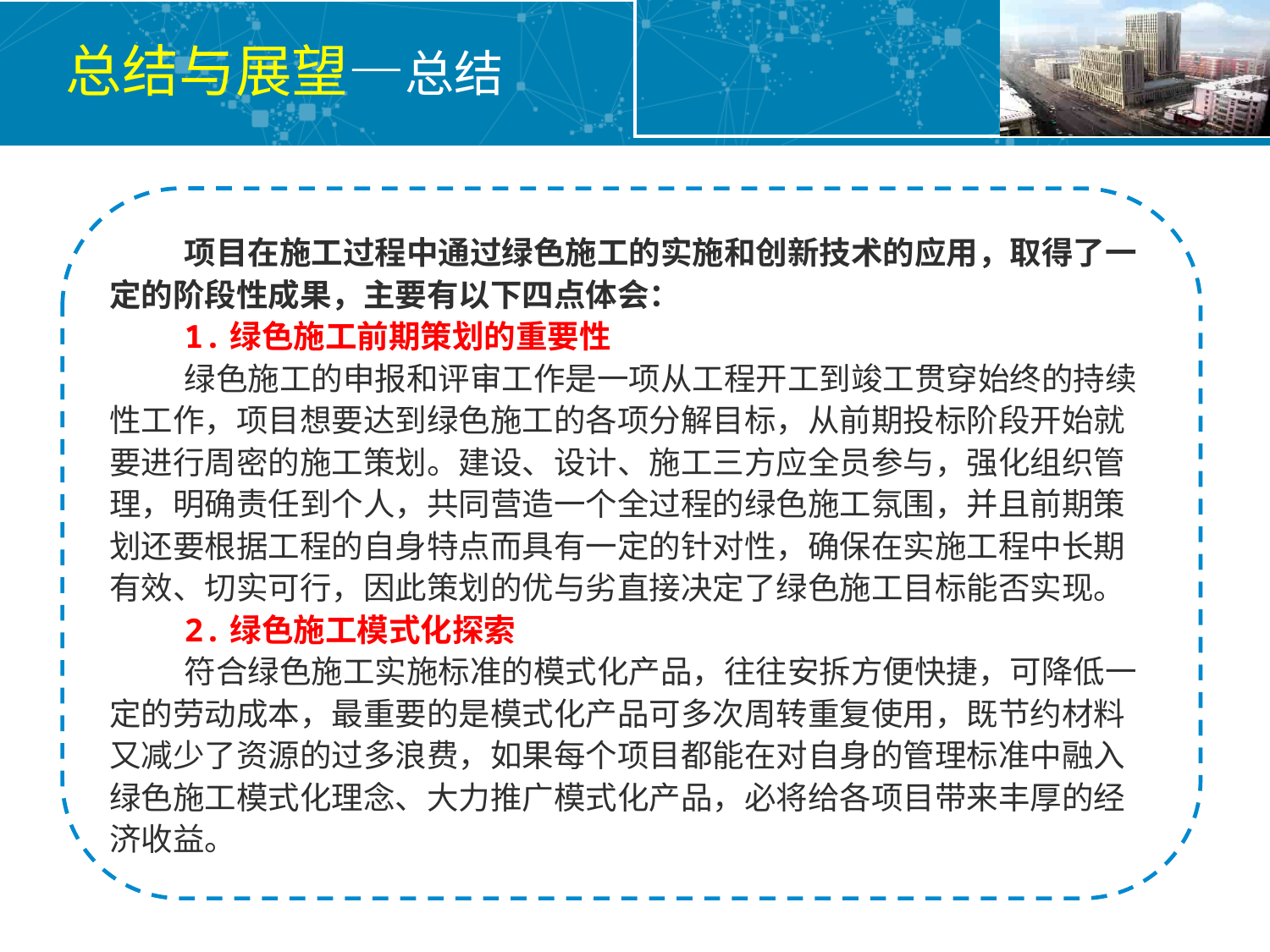

总结与展望—总结
项目在施工过程中通过绿色施工的实施和创新技术的应用，取得了一定的阶段性成果，主要有以下四点体会：
1.绿色施工前期策划的重要性
绿色施工的申报和评审工作是一项从工程开工到竣工贯穿始终的持续性工作，项目想要达到绿色施工的各项分解目标，从前期投标阶段开始就要进行周密的施工策划。建设、设计、施工三方应全员参与，强化组织管理，明确责任到个人，共同营造一个全过程的绿色施工氛围，并且前期策划还要根据工程的自身特点而具有一定的针对性，确保在实施工程中长期有效、切实可行，因此策划的优与劣直接决定了绿色施工目标能否实现。
2.绿色施工模式化探索
符合绿色施工实施标准的模式化产品，往往安拆方便快捷，可降低一定的劳动成本，最重要的是模式化产品可多次周转重复使用，既节约材料又减少了资源的过多浪费，如果每个项目都能在对自身的管理标准中融入绿色施工模式化理念、大力推广模式化产品，必将给各项目带来丰厚的经济收益。